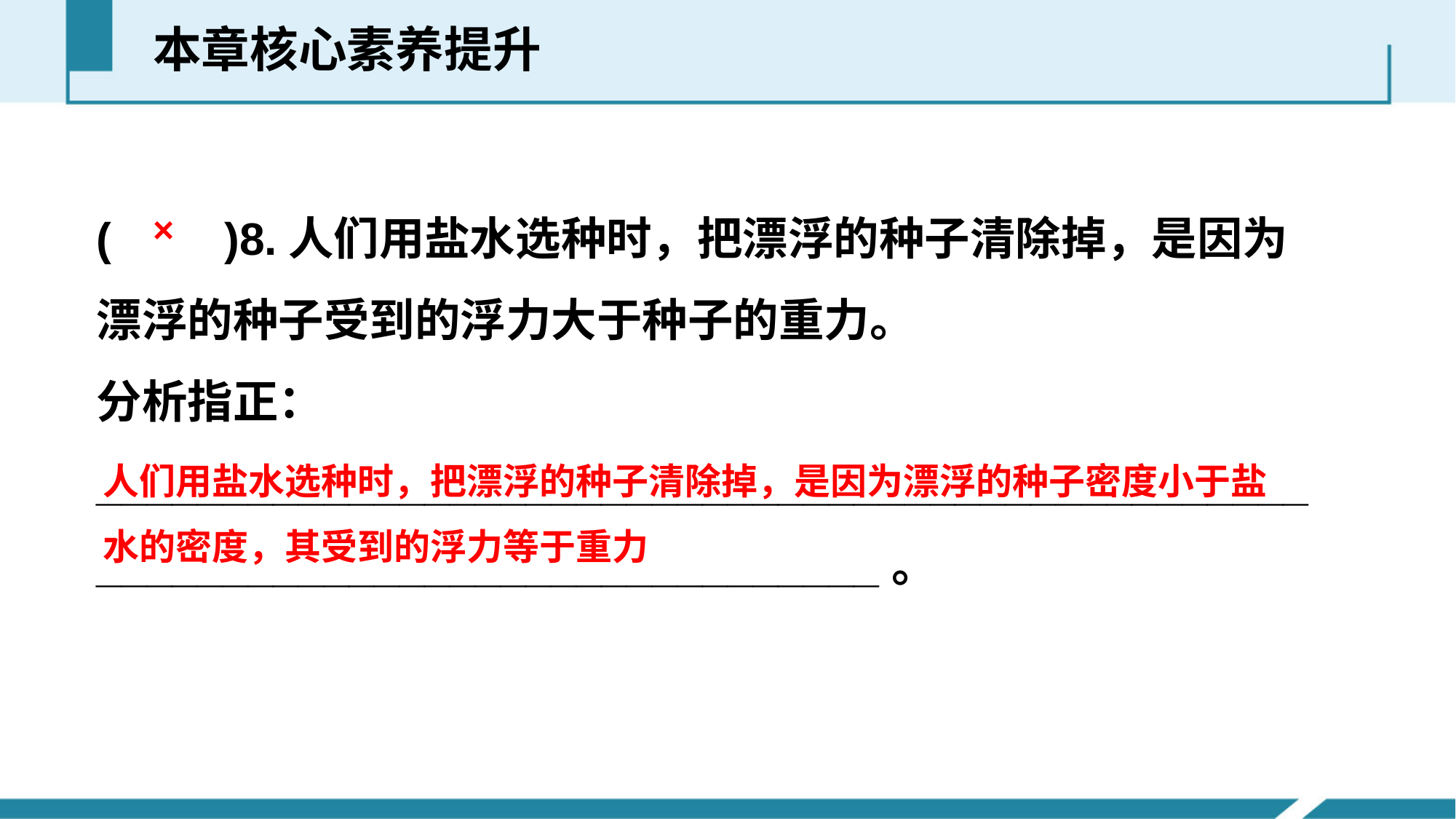

本章核心素养提升
(　　)8.人们用盐水选种时，把漂浮的种子清除掉，是因为漂浮的种子受到的浮力大于种子的重力。
分析指正：_______________________________________________________________________________。
×
人们用盐水选种时，把漂浮的种子清除掉，是因为漂浮的种子密度小于盐水的密度，其受到的浮力等于重力